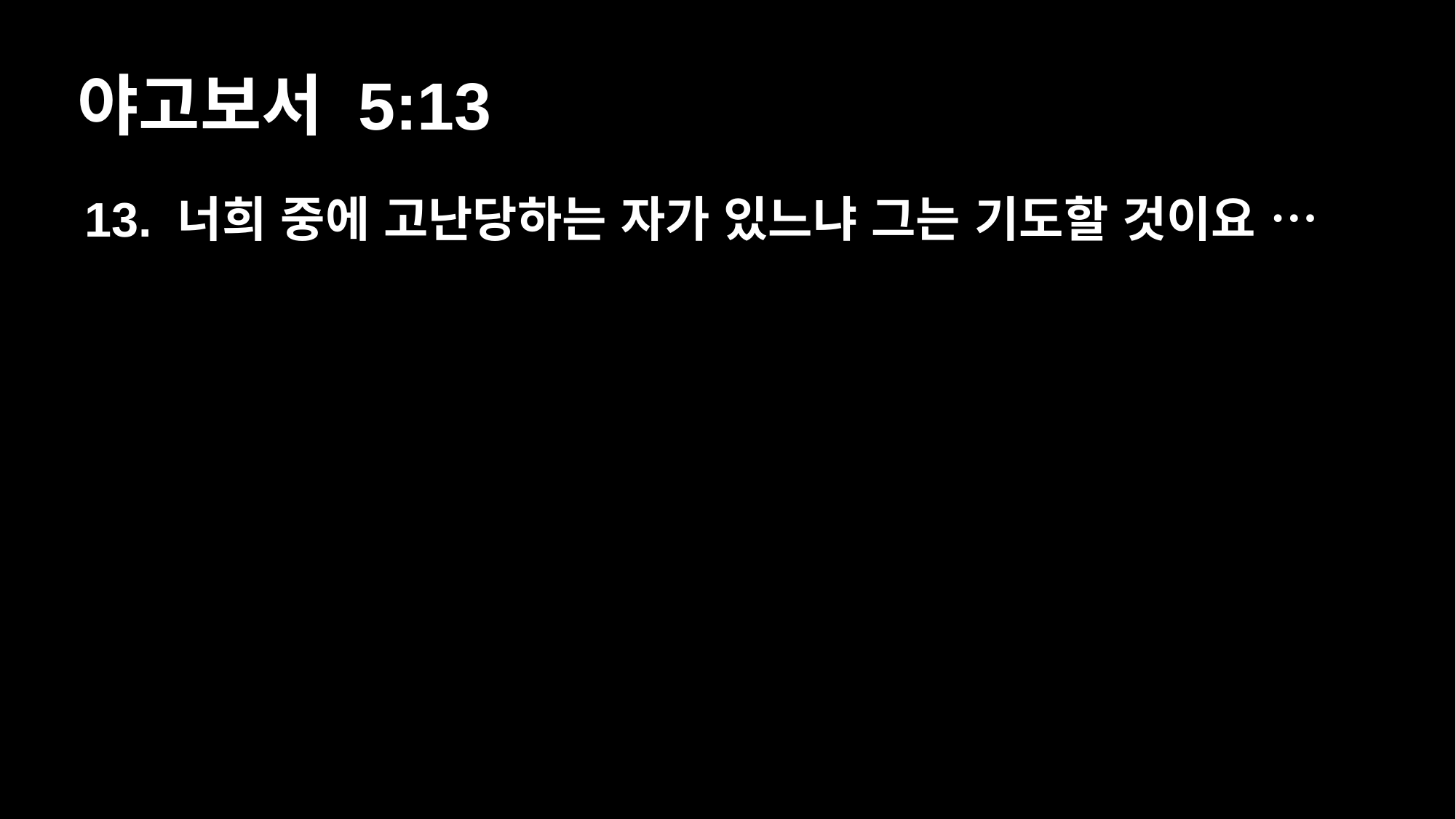

# 야고보서 5:13
13. 너희 중에 고난당하는 자가 있느냐 그는 기도할 것이요 …